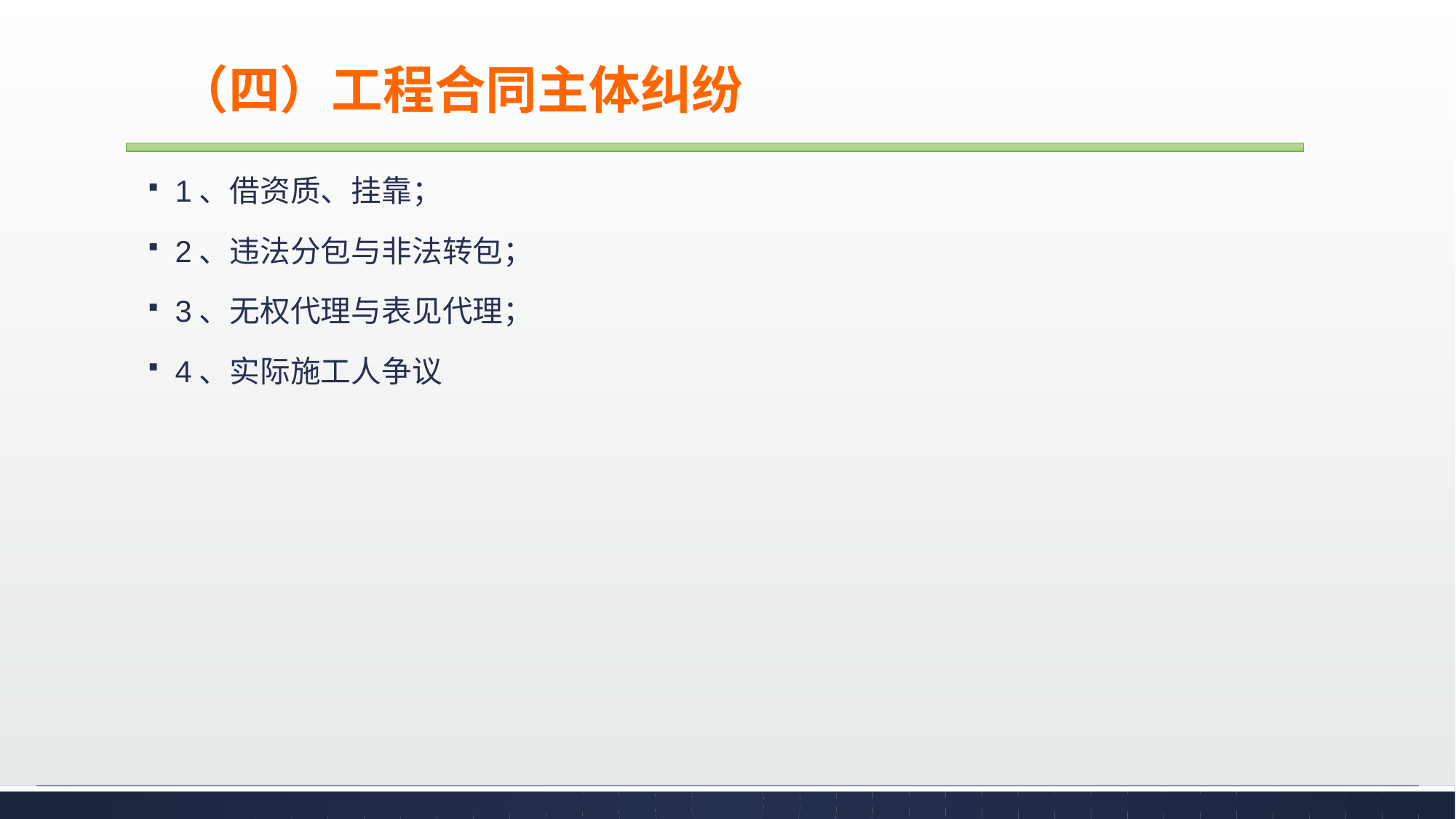

# （四）工程合同主体纠纷

1、借资质、挂靠；
2、违法分包与非法转包；
3、无权代理与表见代理；
4、实际施工人争议